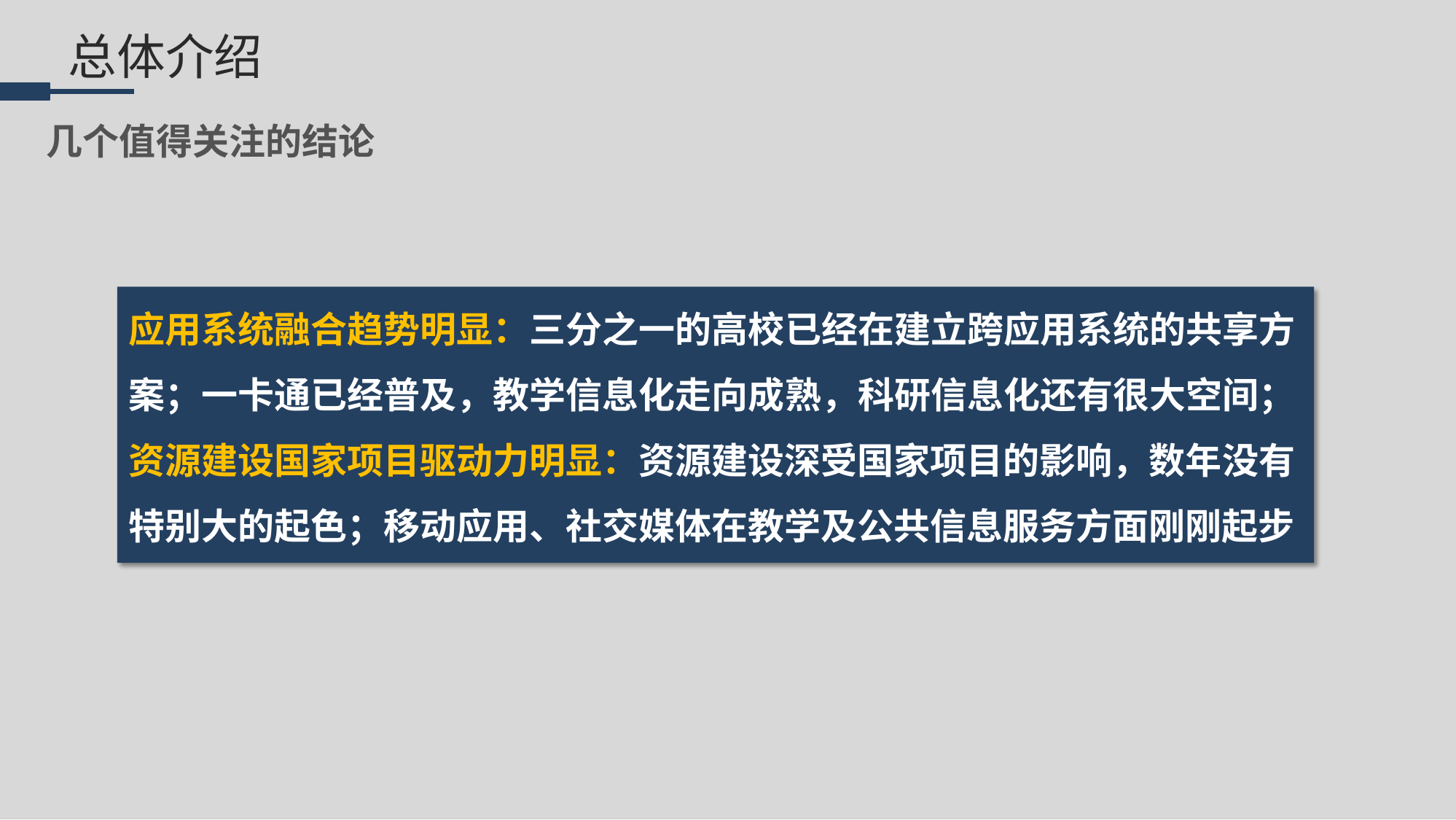

# 总体介绍
几个值得关注的结论

应用系统融合趋势明显：三分之一的高校已经在建立跨应用系统的共享方 案；一卡通已经普及，教学信息化走向成熟，科研信息化还有很大空间； 资源建设国家项目驱动力明显：资源建设深受国家项目的影响，数年没有 特别大的起色；移动应用、社交媒体在教学及公共信息服务方面刚刚起步